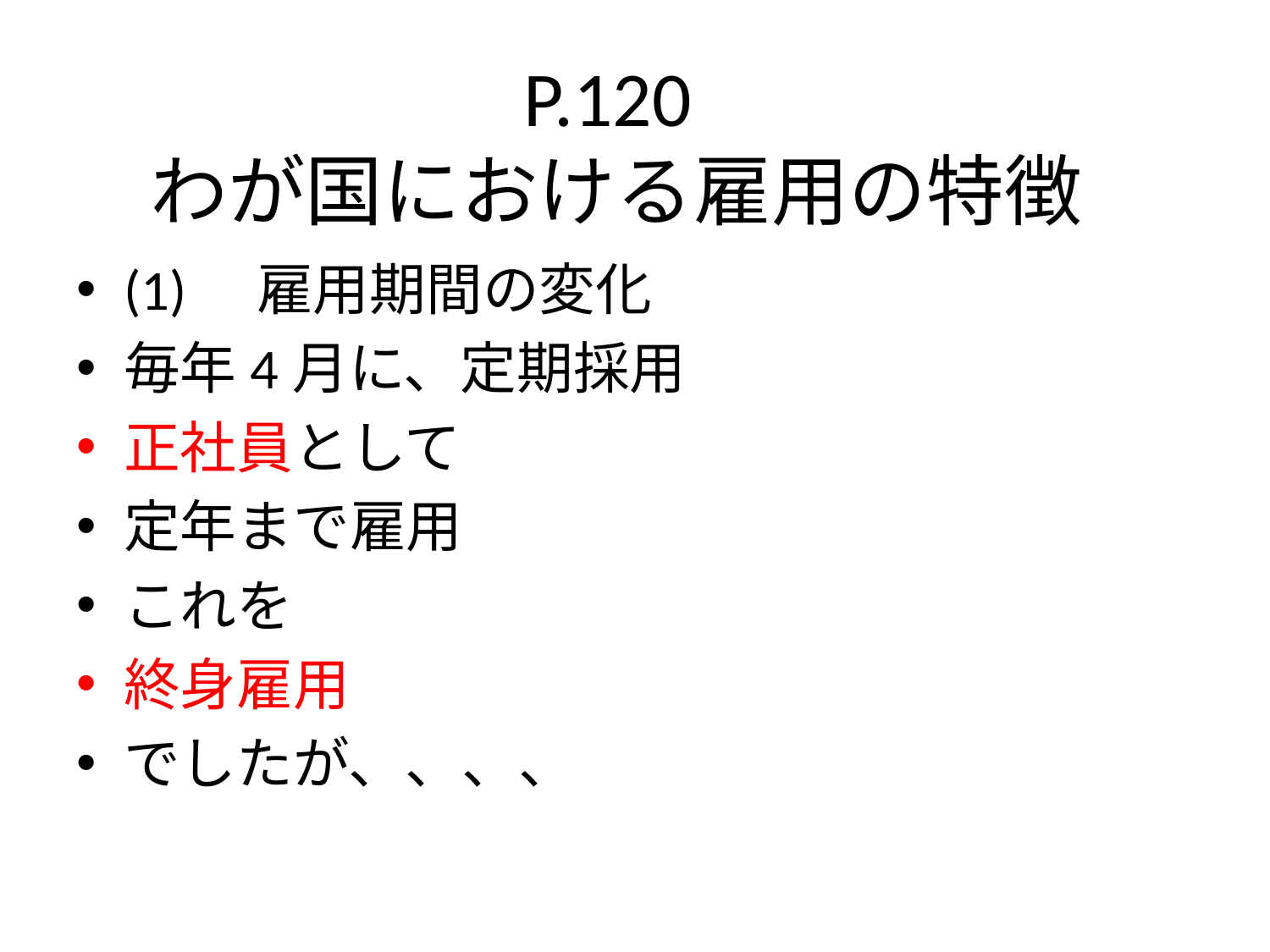

# P.120 わが国における雇用の特徴
(1)　雇用期間の変化
毎年4月に、定期採用
正社員として
定年まで雇用
これを
終身雇用
でしたが、、、、